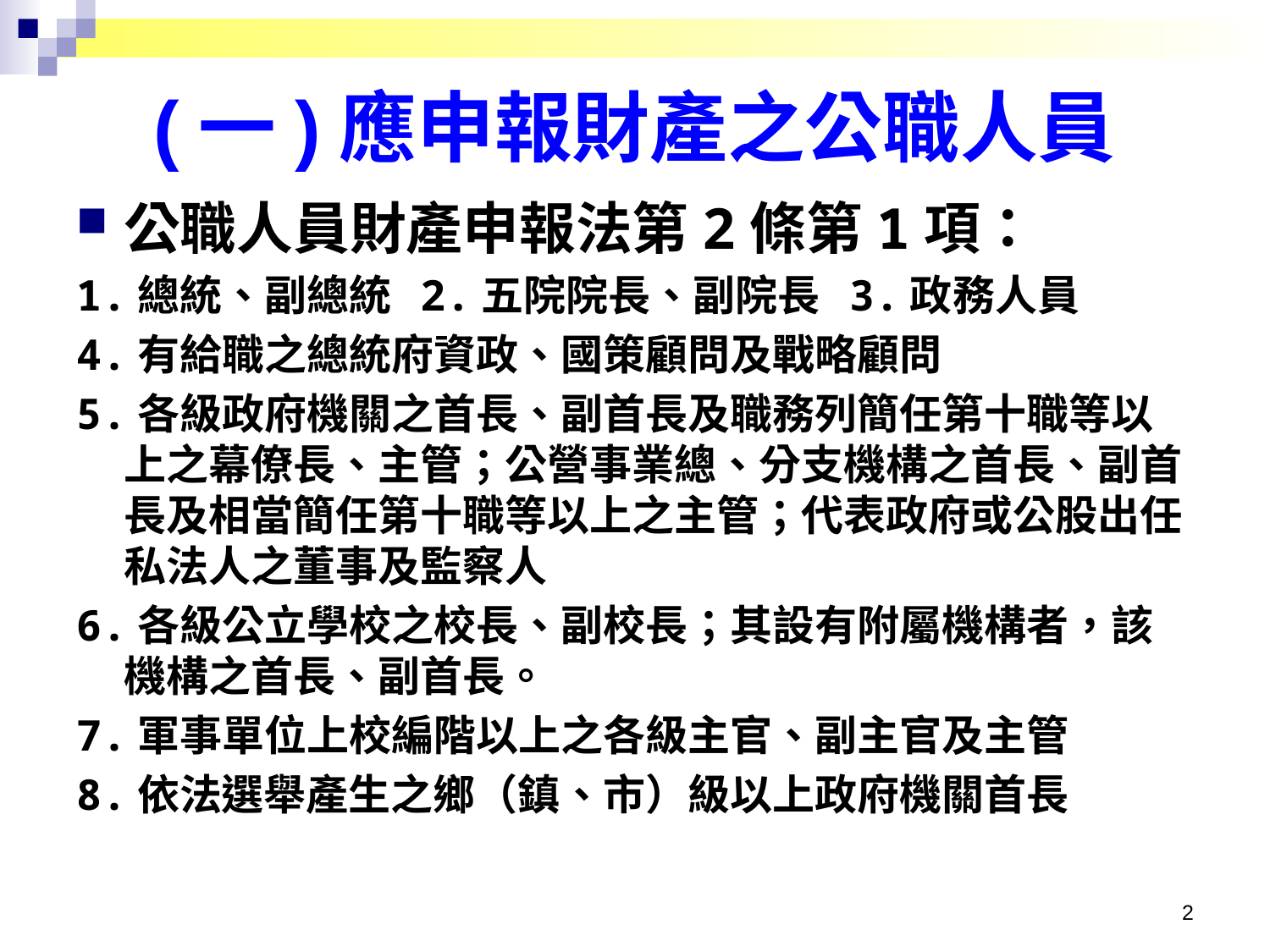

# (一)應申報財產之公職人員
公職人員財產申報法第2條第1項：
1.總統、副總統  2.五院院長、副院長  3.政務人員
4.有給職之總統府資政、國策顧問及戰略顧問
5.各級政府機關之首長、副首長及職務列簡任第十職等以上之幕僚長、主管；公營事業總、分支機構之首長、副首長及相當簡任第十職等以上之主管；代表政府或公股出任私法人之董事及監察人
6.各級公立學校之校長、副校長；其設有附屬機構者，該機構之首長、副首長。
7.軍事單位上校編階以上之各級主官、副主官及主管
8.依法選舉產生之鄉（鎮、市）級以上政府機關首長
2